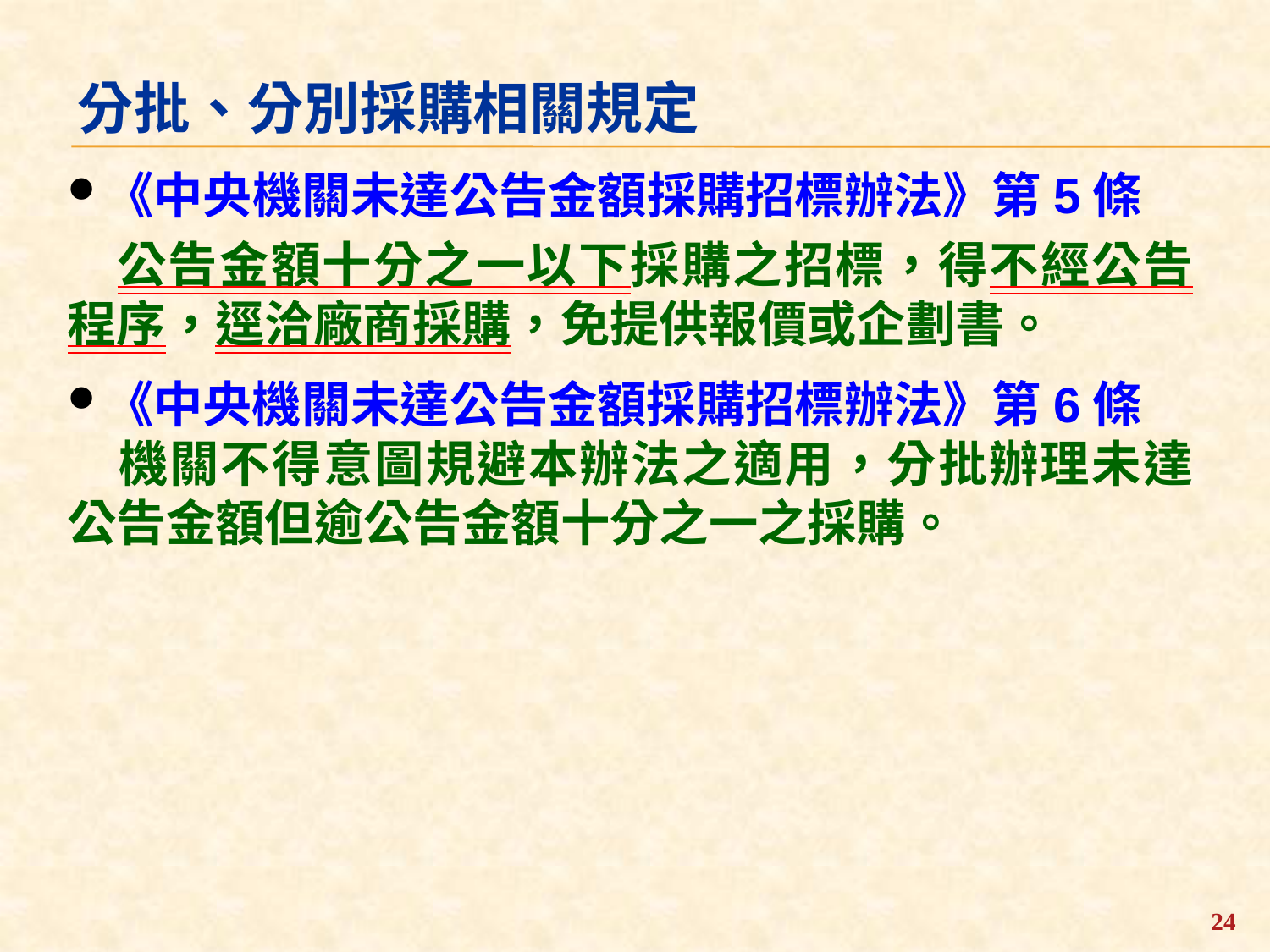

分批、分別採購相關規定
《中央機關未達公告金額採購招標辦法》第5條
公告金額十分之一以下採購之招標，得不經公告程序，逕洽廠商採購，免提供報價或企劃書。
《中央機關未達公告金額採購招標辦法》第6條
機關不得意圖規避本辦法之適用，分批辦理未達公告金額但逾公告金額十分之一之採購。
24